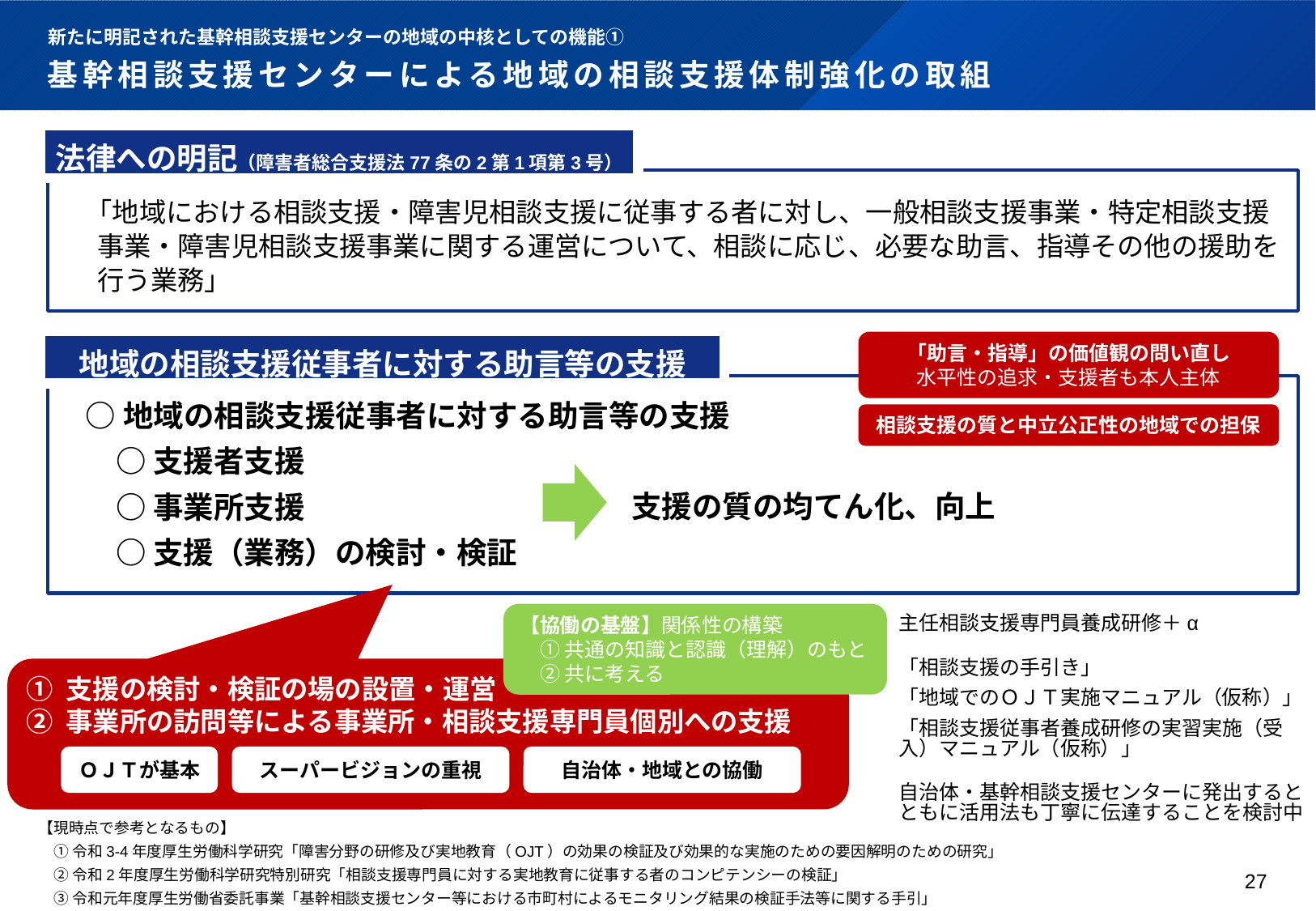

# 基幹相談支援センターによる地域の相談支援体制強化の取組
新たに明記された基幹相談支援センターの地域の中核としての機能①
法律への明記（障害者総合支援法77条の2第1項第3号）

「地域における相談支援・障害児相談支援に従事する者に対し、一般相談支援事業・特定相談支援事業・障害児相談支援事業に関する運営について、相談に応じ、必要な助言、指導その他の援助を行う業務」
地域の相談支援従事者に対する助言等の支援
「助言・指導」の価値観の問い直し
水平性の追求・支援者も本人主体
○地域の相談支援従事者に対する助言等の支援
　○ 支援者支援
　○ 事業所支援
　○ 支援（業務）の検討・検証
相談支援の質と中立公正性の地域での担保

支援の質の均てん化、向上
【協働の基盤】関係性の構築
　① 共通の知識と認識（理解）のもと
　② 共に考える
主任相談支援専門員養成研修＋α

「相談支援の手引き」
「地域でのＯＪＴ実施マニュアル（仮称）」
「相談支援従事者養成研修の実習実施（受入）マニュアル（仮称）」

自治体・基幹相談支援センターに発出するとともに活用法も丁寧に伝達することを検討中
① 支援の検討・検証の場の設置・運営
② 事業所の訪問等による事業所・相談支援専門員個別への支援

スーパービジョンの重視
自治体・地域との協働
ＯＪＴが基本
【現時点で参考となるもの】
　① 令和3-4年度厚生労働科学研究「障害分野の研修及び実地教育（OJT）の効果の検証及び効果的な実施のための要因解明のための研究」
　② 令和2年度厚生労働科学研究特別研究「相談支援専門員に対する実地教育に従事する者のコンピテンシーの検証」
　③ 令和元年度厚生労働省委託事業「基幹相談支援センター等における市町村によるモニタリング結果の検証手法等に関する手引」
27